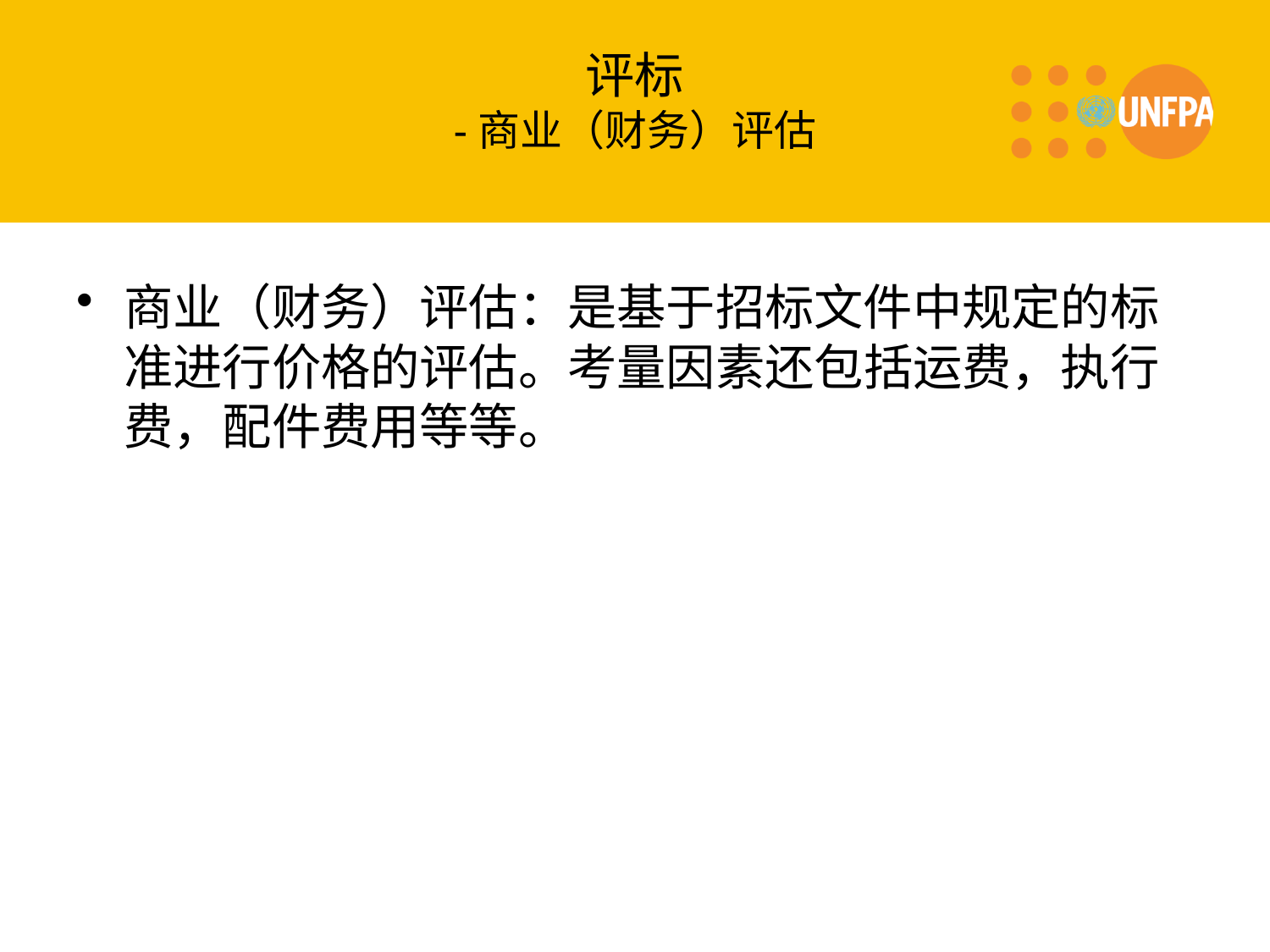

# 评标 -商业（财务）评估

商业（财务）评估：是基于招标文件中规定的标准进行价格的评估。考量因素还包括运费，执行费，配件费用等等。